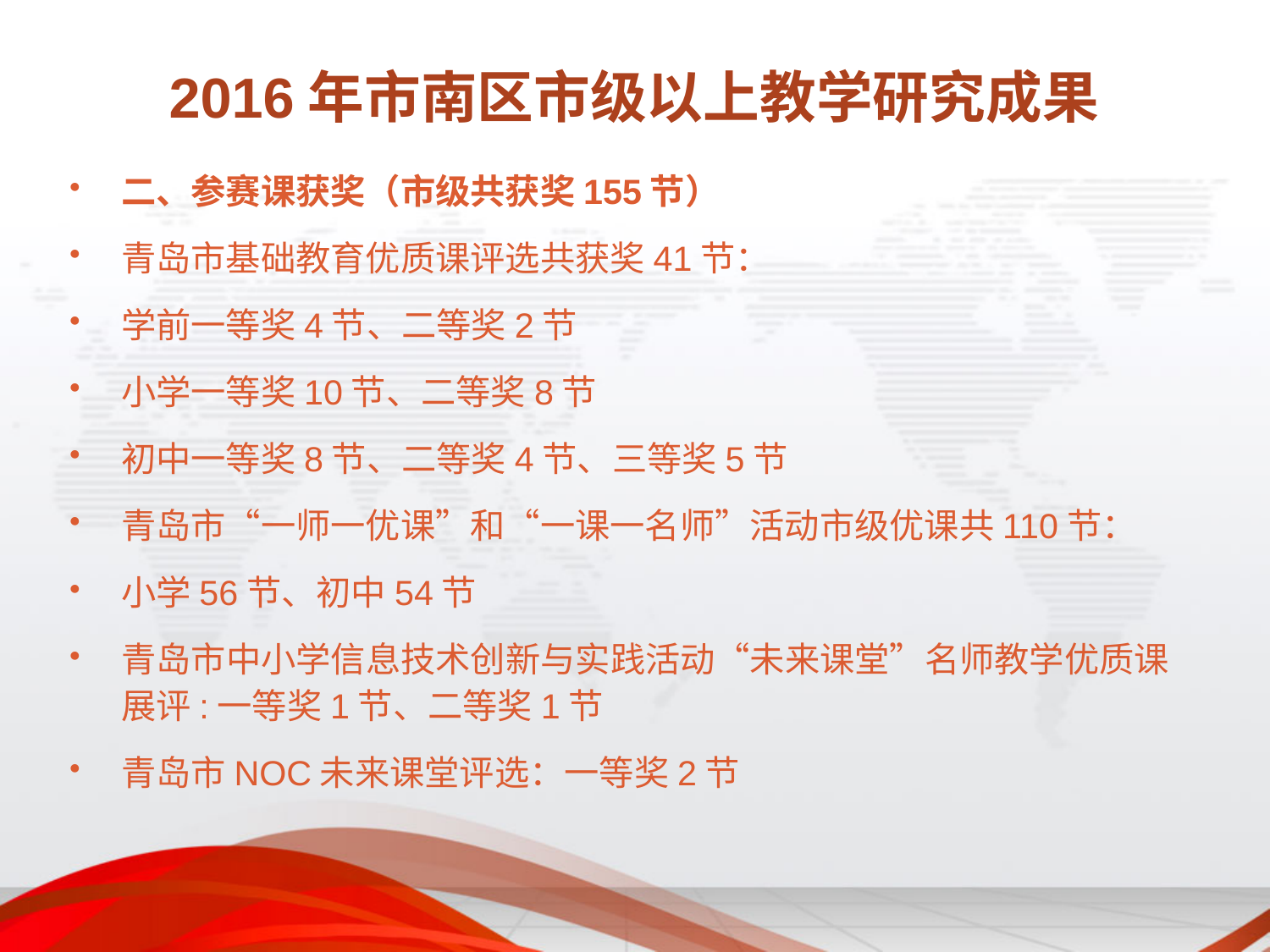

# 2016年市南区市级以上教学研究成果
二、参赛课获奖（市级共获奖155节）
青岛市基础教育优质课评选共获奖41节：
学前一等奖4节、二等奖2节
小学一等奖10节、二等奖8节
初中一等奖8节、二等奖4节、三等奖5节
青岛市“一师一优课”和“一课一名师”活动市级优课共110节：
小学56节、初中54节
青岛市中小学信息技术创新与实践活动“未来课堂”名师教学优质课展评:一等奖1节、二等奖1节
青岛市NOC未来课堂评选：一等奖2节